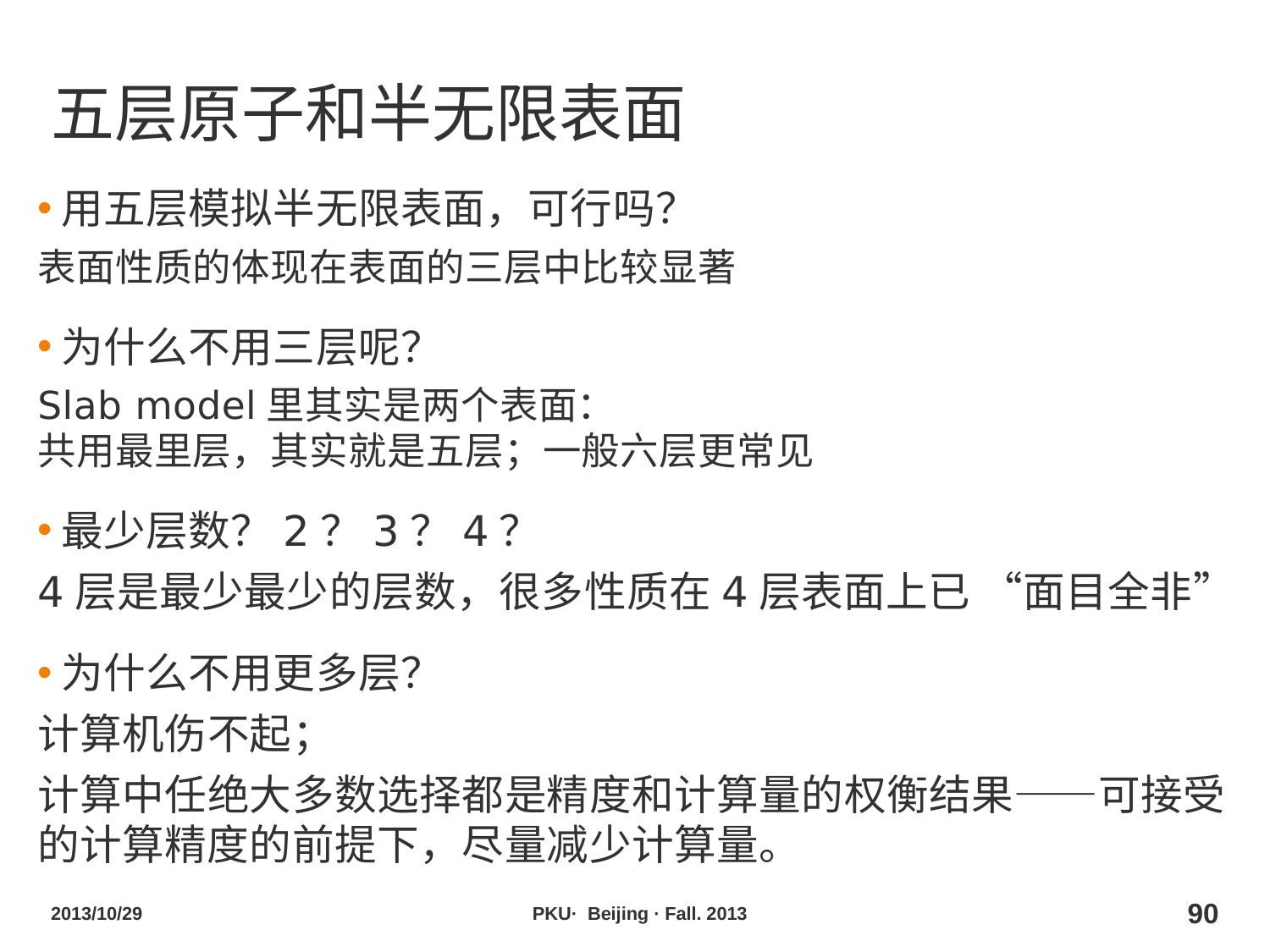

# 五层原子和半无限表面
用五层模拟半无限表面，可行吗？
表面性质的体现在表面的三层中比较显著
为什么不用三层呢？
Slab model里其实是两个表面：
共用最里层，其实就是五层；一般六层更常见
最少层数？2？3？4？
4层是最少最少的层数，很多性质在4层表面上已 “面目全非”
为什么不用更多层？
计算机伤不起；
计算中任绝大多数选择都是精度和计算量的权衡结果——可接受的计算精度的前提下，尽量减少计算量。

2013/10/29
PKU·  Beijing · Fall. 2013
90